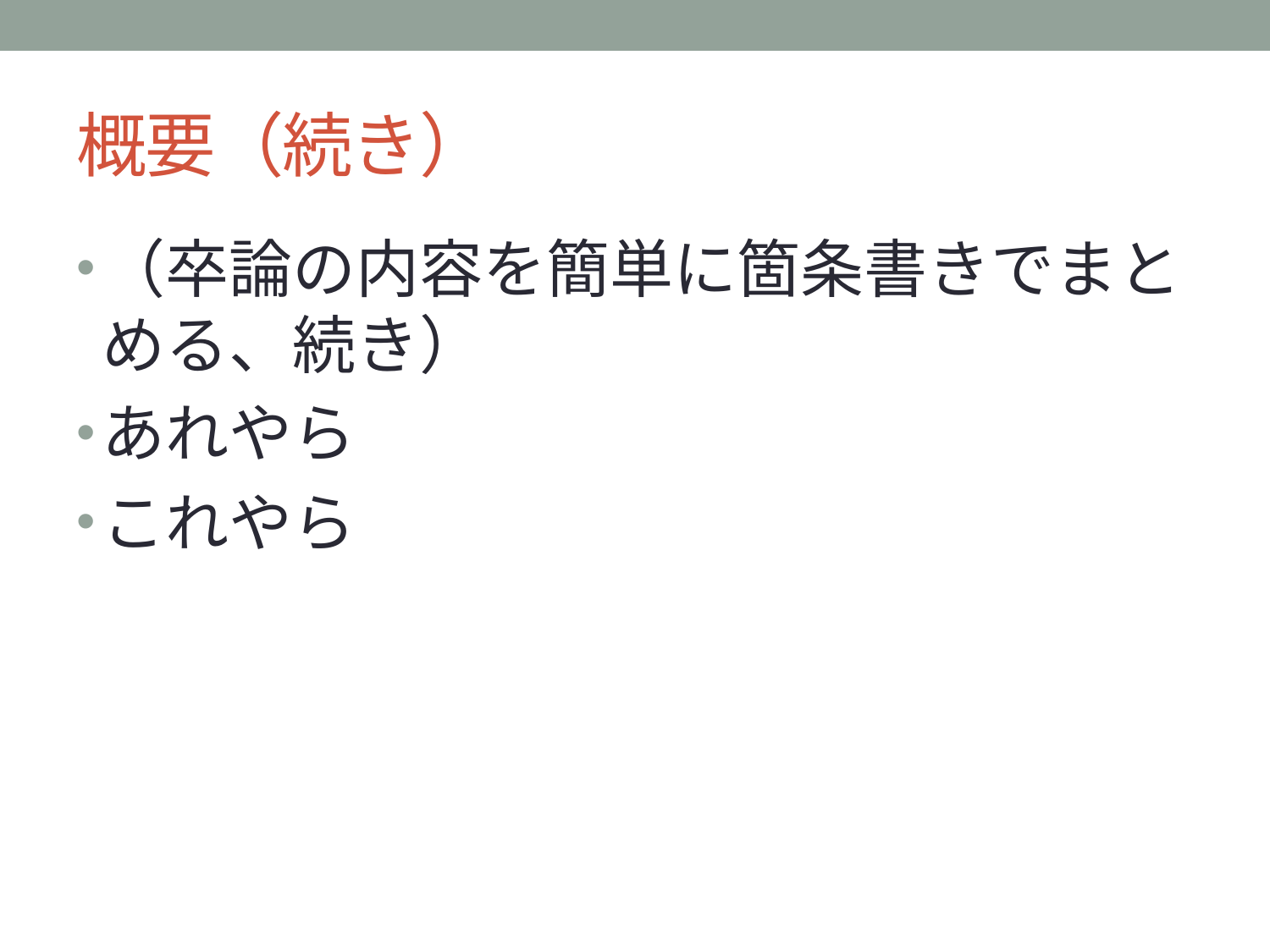

# 概要（続き）
（卒論の内容を簡単に箇条書きでまとめる、続き）
あれやら
これやら